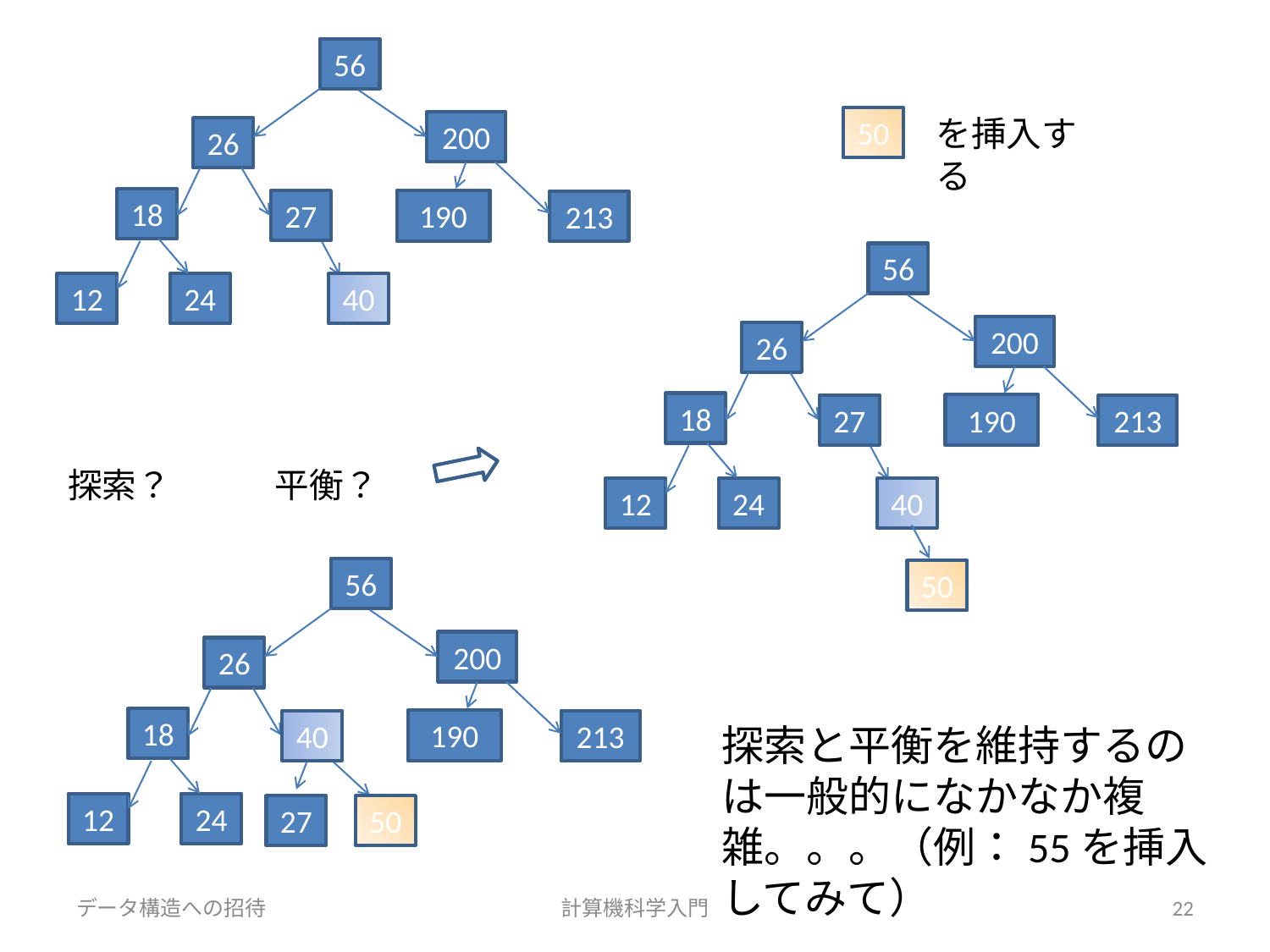

56
を挿入する
50
200
26
18
190
27
213
56
12
24
40
200
26
18
190
27
213

探索？　　　平衡？
12
24
40
56
50
200
26
18
190
40
213
探索と平衡を維持するのは一般的になかなか複雑。。。（例：55を挿入してみて）
12
24
27
50
データ構造への招待
計算機科学入門
22